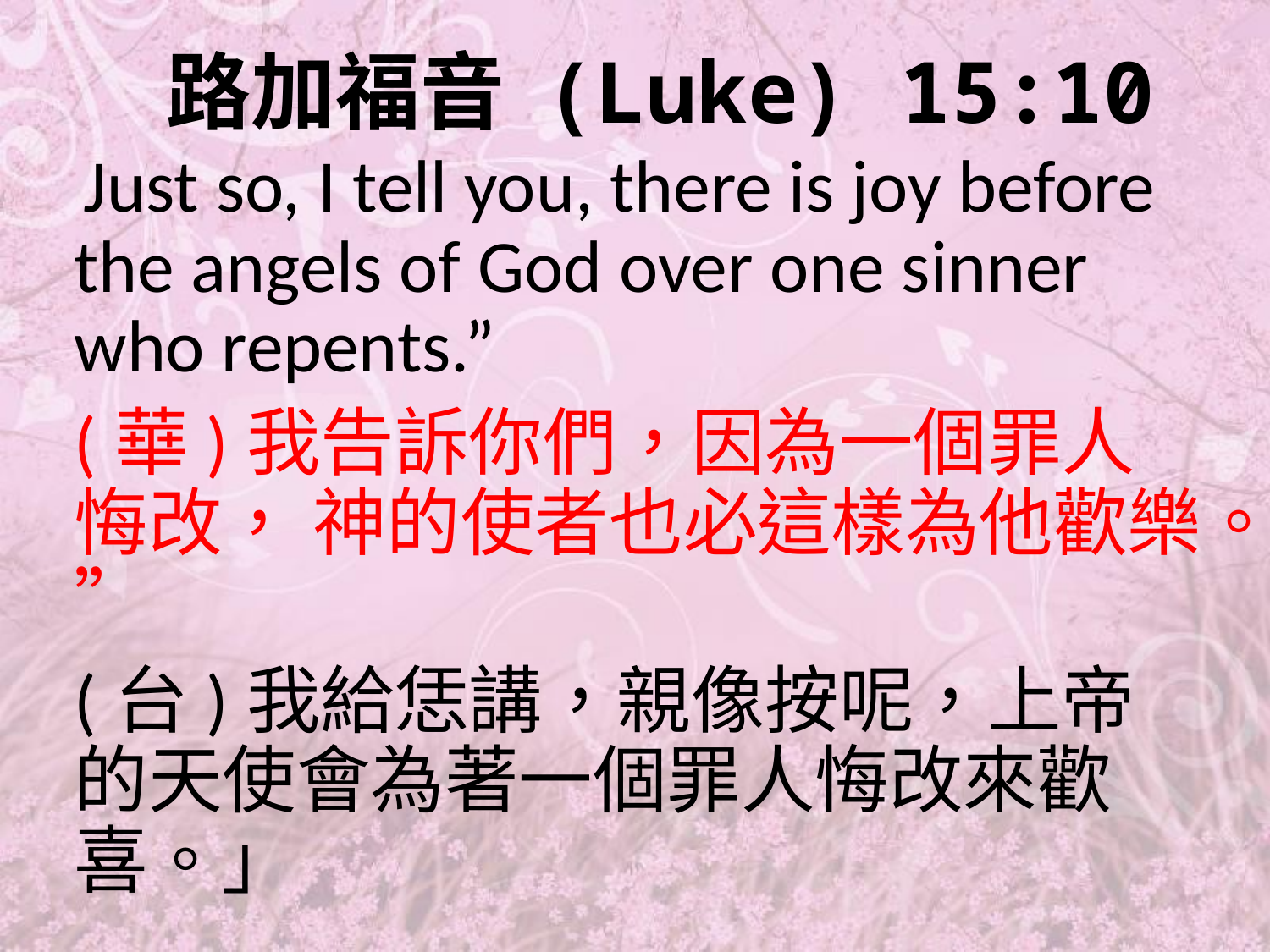

# 路加福音 (Luke) 15:10
 Just so, I tell you, there is joy before the angels of God over one sinner who repents.”
(華)我告訴你們，因為一個罪人悔改， 神的使者也必這樣為他歡樂。”
(台)我給恁講，親像按呢，上帝的天使會為著一個罪人悔改來歡喜。」